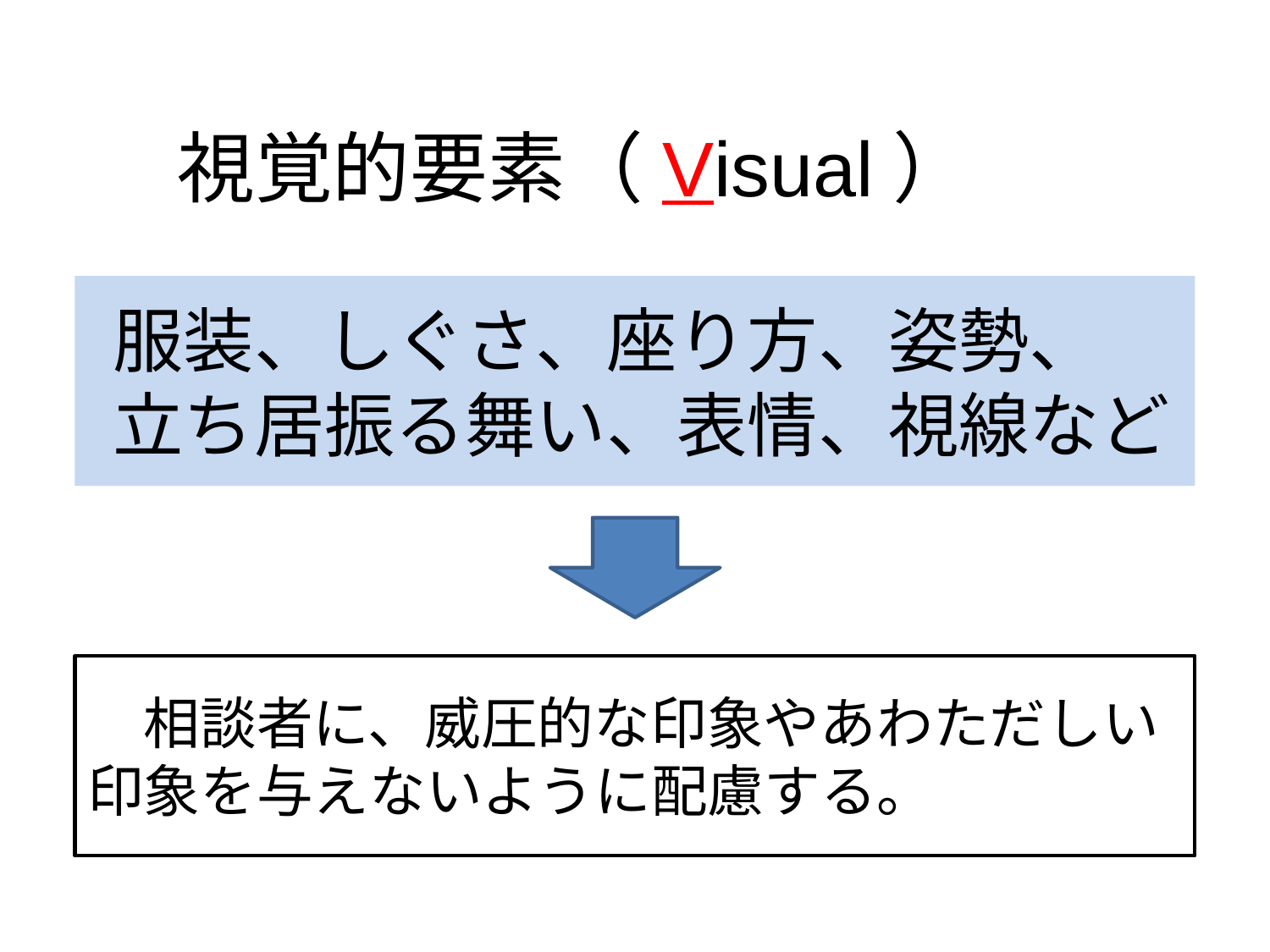

視覚的要素（Visual）
服装、しぐさ、座り方、姿勢、
立ち居振る舞い、表情、視線など

　相談者に、威圧的な印象やあわただしい印象を与えないように配慮する。